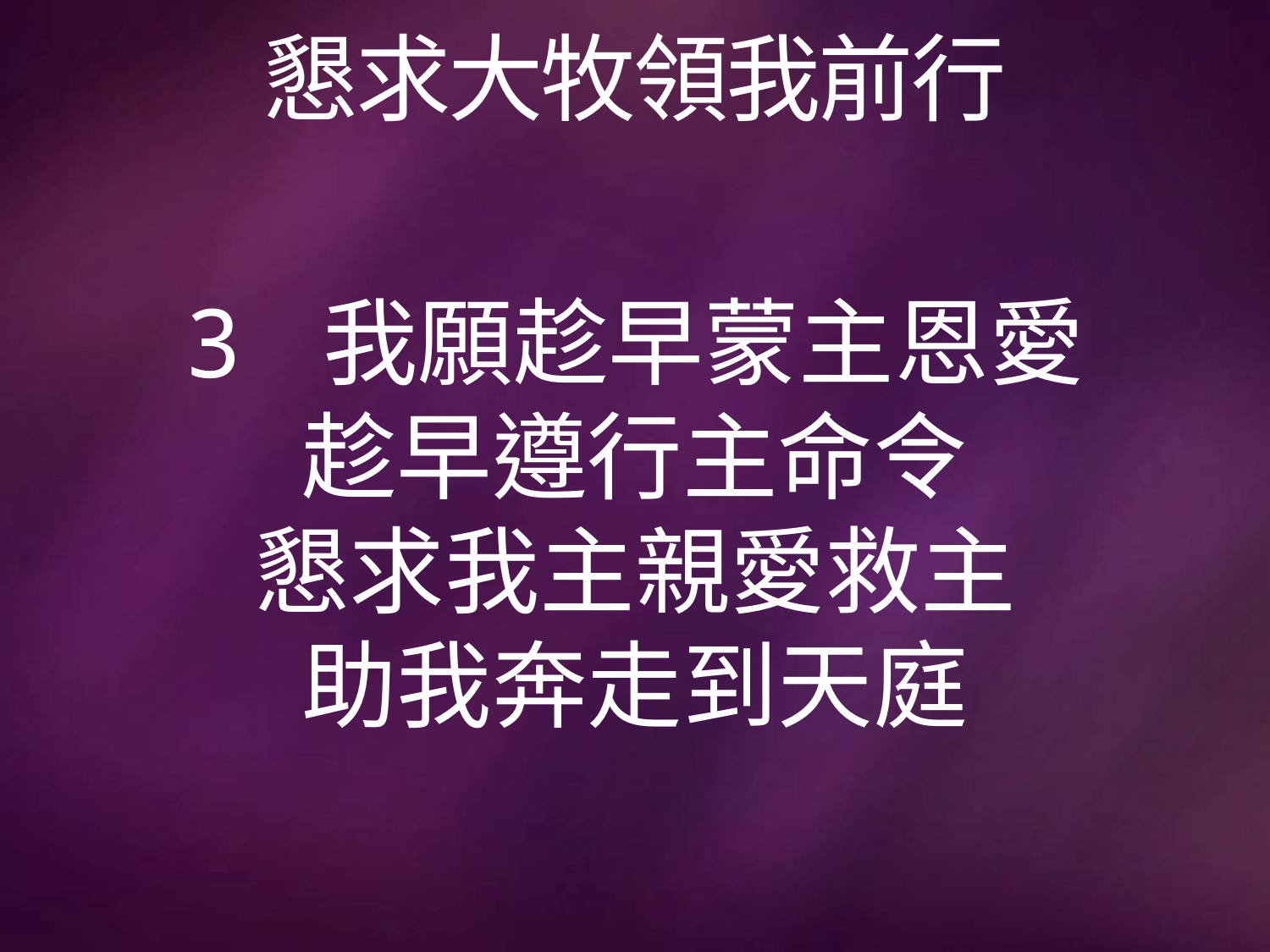

# 懇求大牧領我前行
3 我願趁早蒙主恩愛
趁早遵行主命令
懇求我主親愛救主
助我奔走到天庭